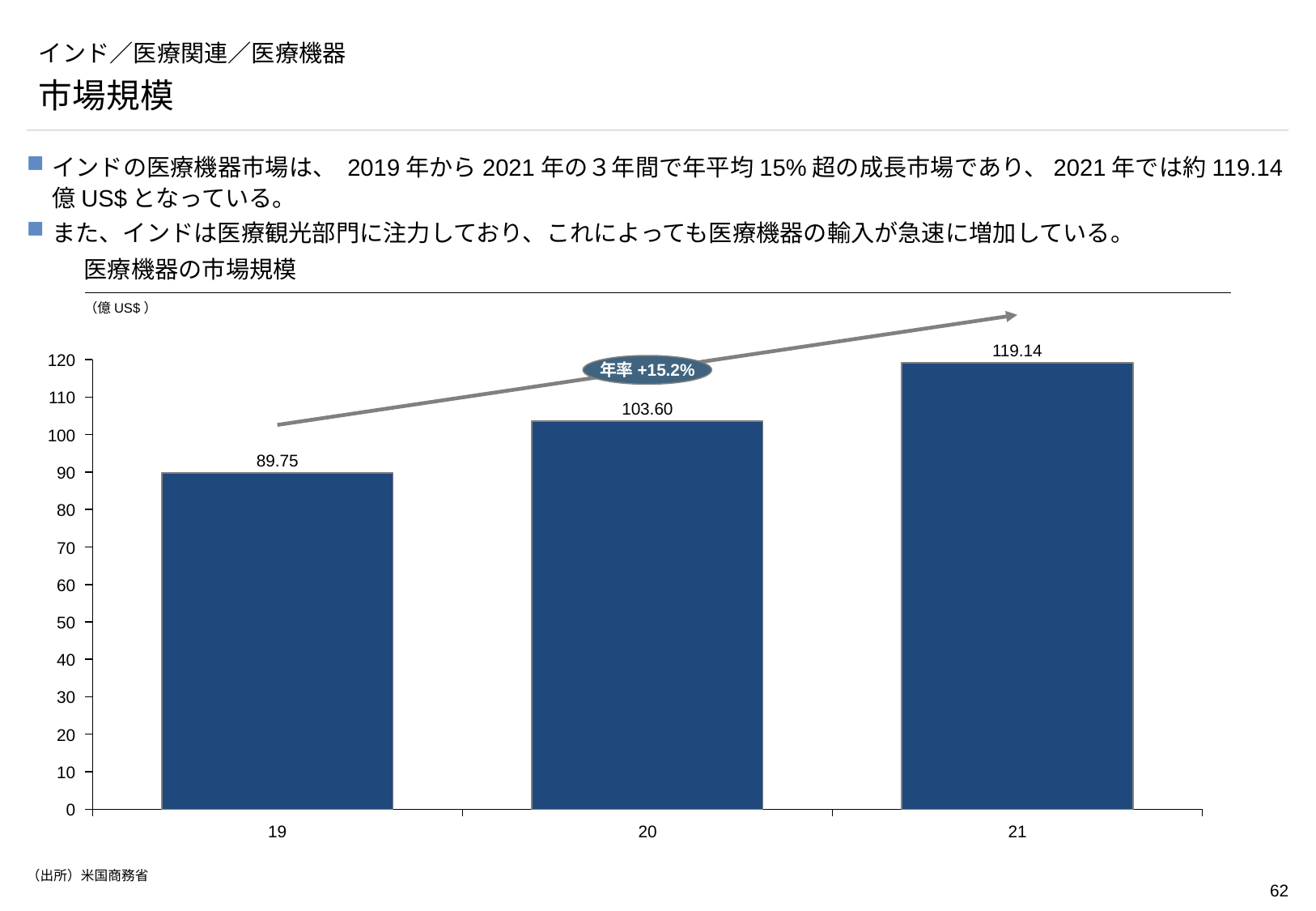

# インド／医療関連／医療機器
市場規模
インドの医療機器市場は、 2019年から2021年の３年間で年平均15%超の成長市場であり、2021年では約119.14億US$となっている。
また、インドは医療観光部門に注力しており、これによっても医療機器の輸入が急速に増加している。
医療機器の市場規模
（億US$）
119.14

### Chart

| Category |  |
|---|---|
120
年率+15.2%
110
103.60
100
89.75
90
80
70
60
50
40
30
20
10
0
19
20
21
（出所）米国商務省